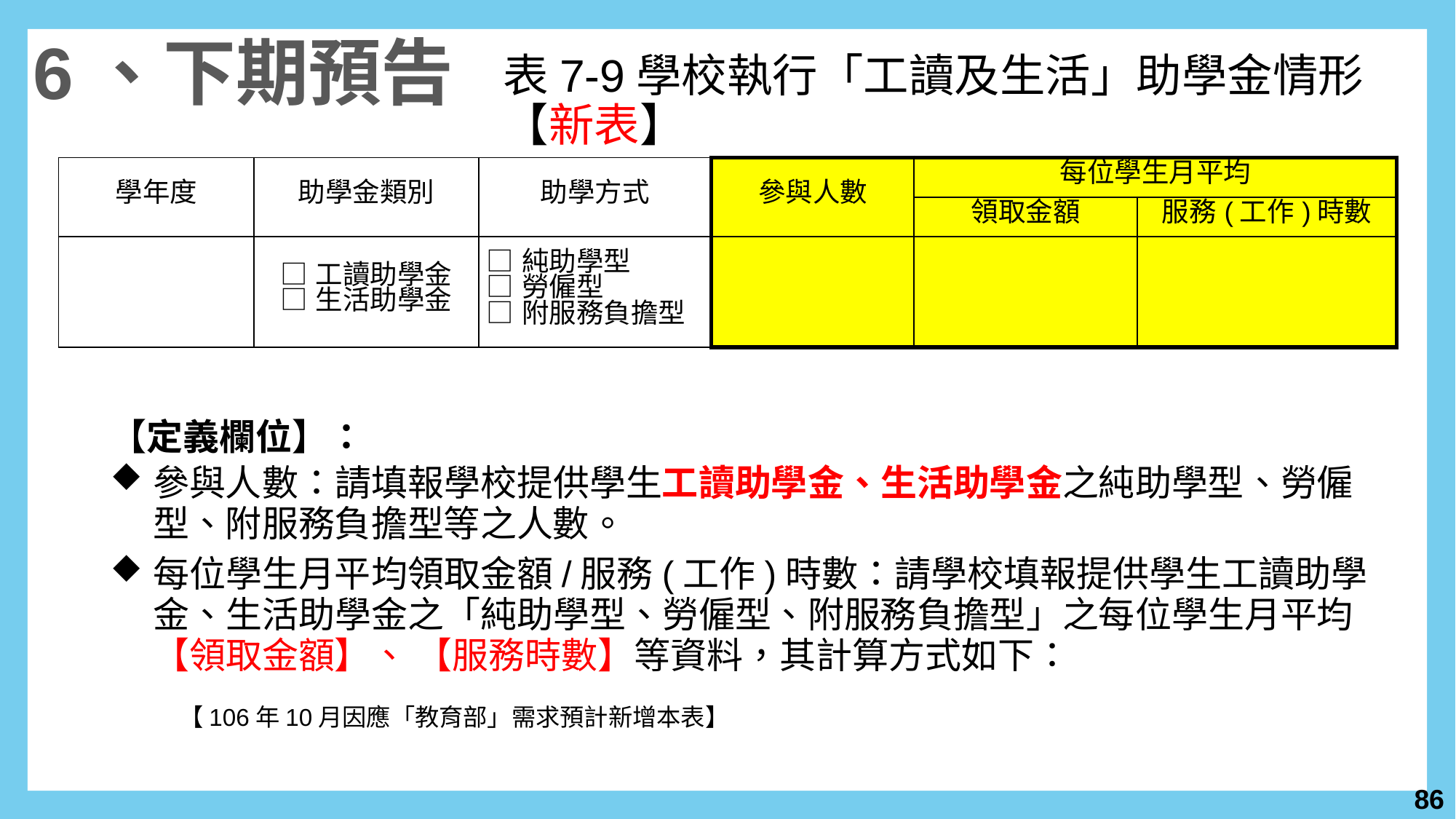

6、下期預告
表7-9學校執行「工讀及生活」助學金情形
【新表】

| 學年度 | 助學金類別 | 助學方式 | 參與人數 | 每位學生月平均 |  |
| --- | --- | --- | --- | --- | --- |
|  |  |  |  | 領取金額 | 服務(工作)時數 |
|  | □工讀助學金 □生活助學金 | □純助學型 □勞僱型 □附服務負擔型 |  |  |  |
【定義欄位】：
參與人數：請填報學校提供學生工讀助學金、生活助學金之純助學型、勞僱型、附服務負擔型等之人數。
每位學生月平均領取金額/服務(工作)時數：請學校填報提供學生工讀助學金、生活助學金之「純助學型、勞僱型、附服務負擔型」之每位學生月平均【領取金額】、 【服務時數】等資料，其計算方式如下：
【106年10月因應「教育部」需求預計新增本表】

86